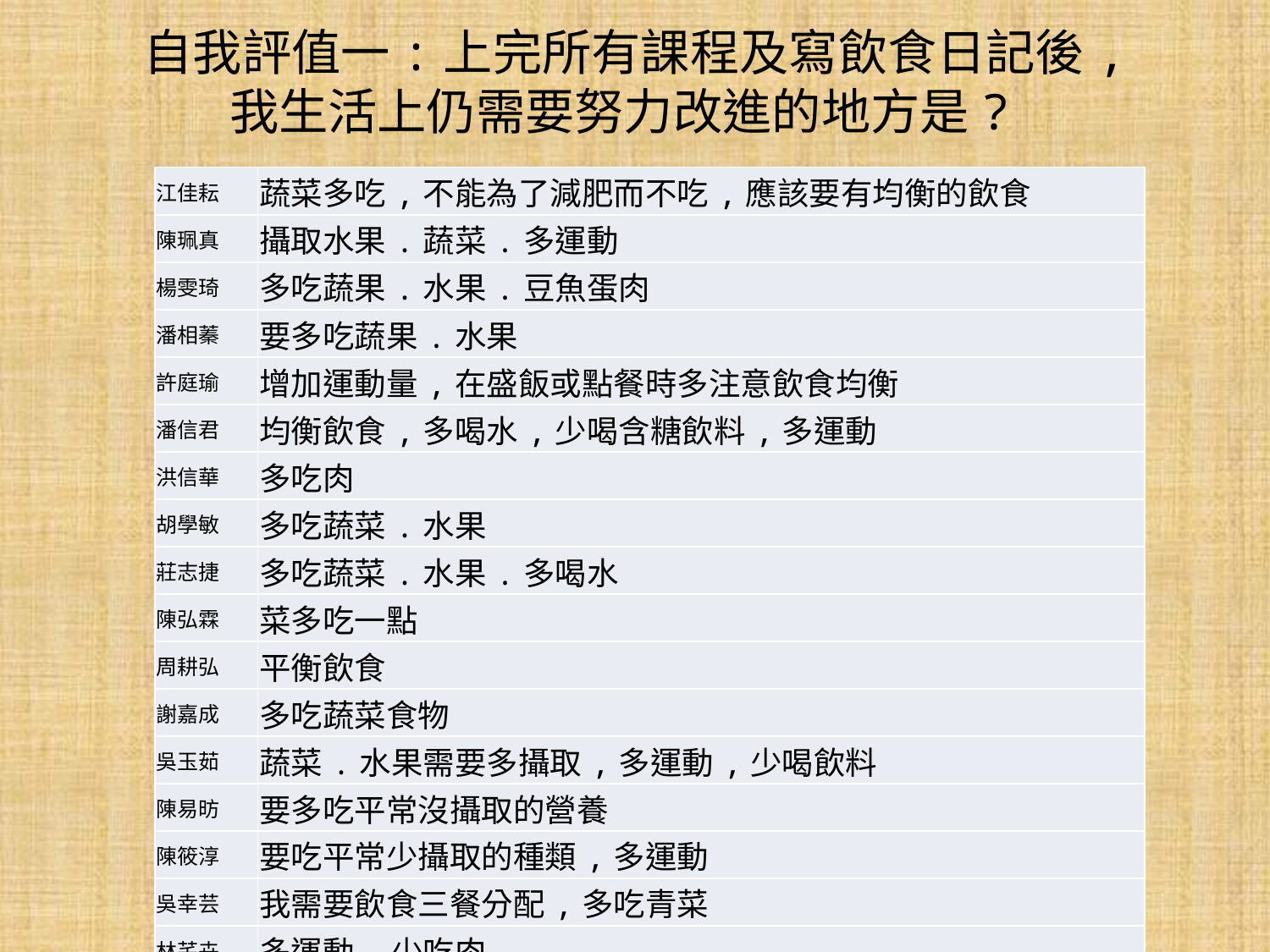

# 自我評值一:上完所有課程及寫飲食日記後, 我生活上仍需要努力改進的地方是?
| 江佳耘 | 蔬菜多吃,不能為了減肥而不吃,應該要有均衡的飲食 |
| --- | --- |
| 陳珮真 | 攝取水果.蔬菜.多運動 |
| 楊雯琦 | 多吃蔬果.水果.豆魚蛋肉 |
| 潘相蓁 | 要多吃蔬果.水果 |
| 許庭瑜 | 增加運動量,在盛飯或點餐時多注意飲食均衡 |
| 潘信君 | 均衡飲食,多喝水,少喝含糖飲料,多運動 |
| 洪信華 | 多吃肉 |
| 胡學敏 | 多吃蔬菜.水果 |
| 莊志捷 | 多吃蔬菜.水果.多喝水 |
| 陳弘霖 | 菜多吃一點 |
| 周耕弘 | 平衡飲食 |
| 謝嘉成 | 多吃蔬菜食物 |
| 吳玉茹 | 蔬菜.水果需要多攝取,多運動,少喝飲料 |
| 陳易昉 | 要多吃平常沒攝取的營養 |
| 陳筱淳 | 要吃平常少攝取的種類,多運動 |
| 吳幸芸 | 我需要飲食三餐分配,多吃青菜 |
| 林芊卉 | 多運動,少吃肉 |
| 張容菀 | 要多吃蔬菜.水果,要均衡飲食,要記得看營養標示 |
| 曾家柔 | 均衡飲食,注意食物的大卡,多吃蔬菜.水果.水 |